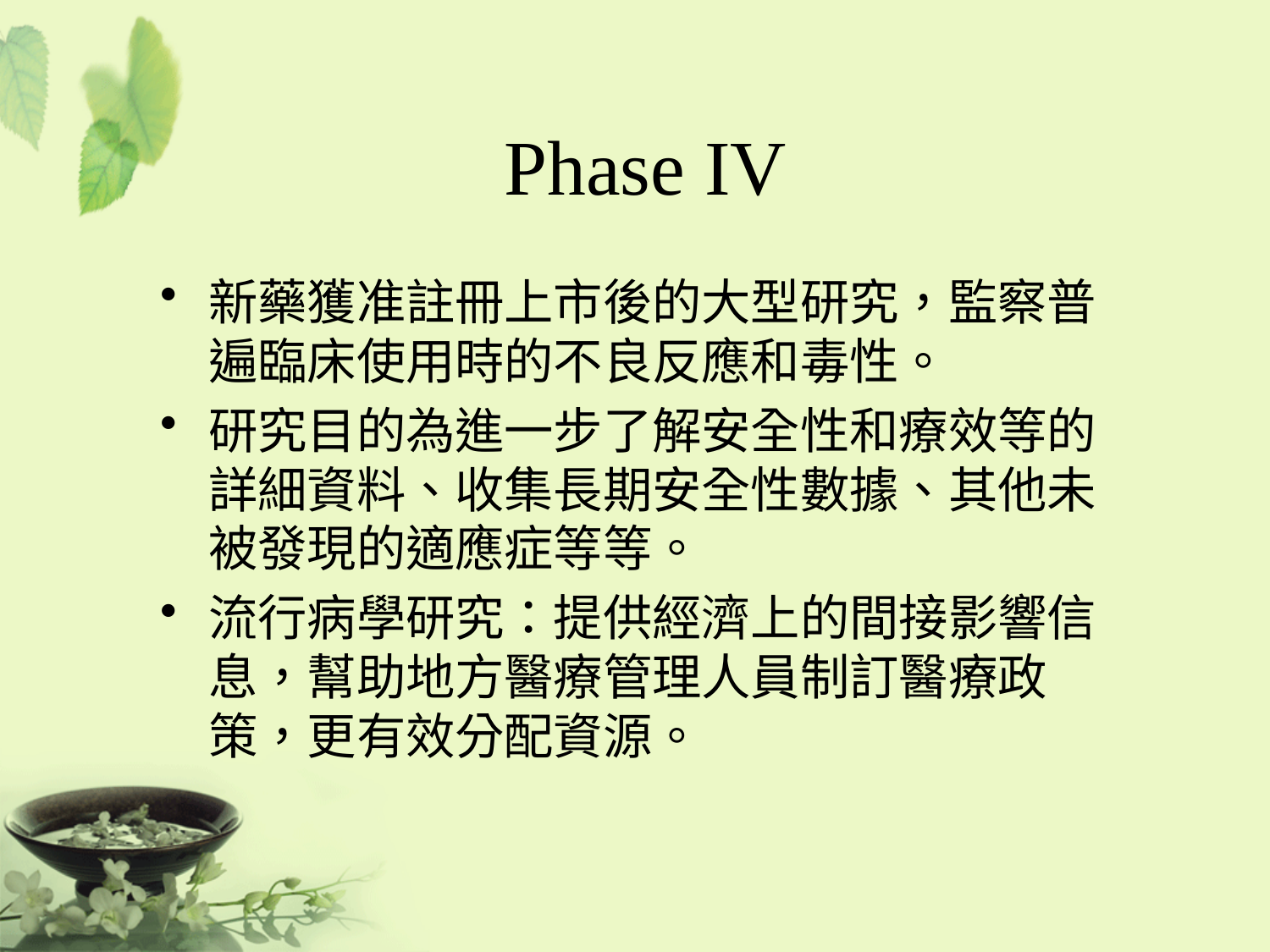

# Phase IV
新藥獲准註冊上市後的大型研究，監察普遍臨床使用時的不良反應和毒性。
研究目的為進一步了解安全性和療效等的詳細資料、收集長期安全性數據、其他未被發現的適應症等等。
流行病學研究：提供經濟上的間接影響信息，幫助地方醫療管理人員制訂醫療政策，更有效分配資源。